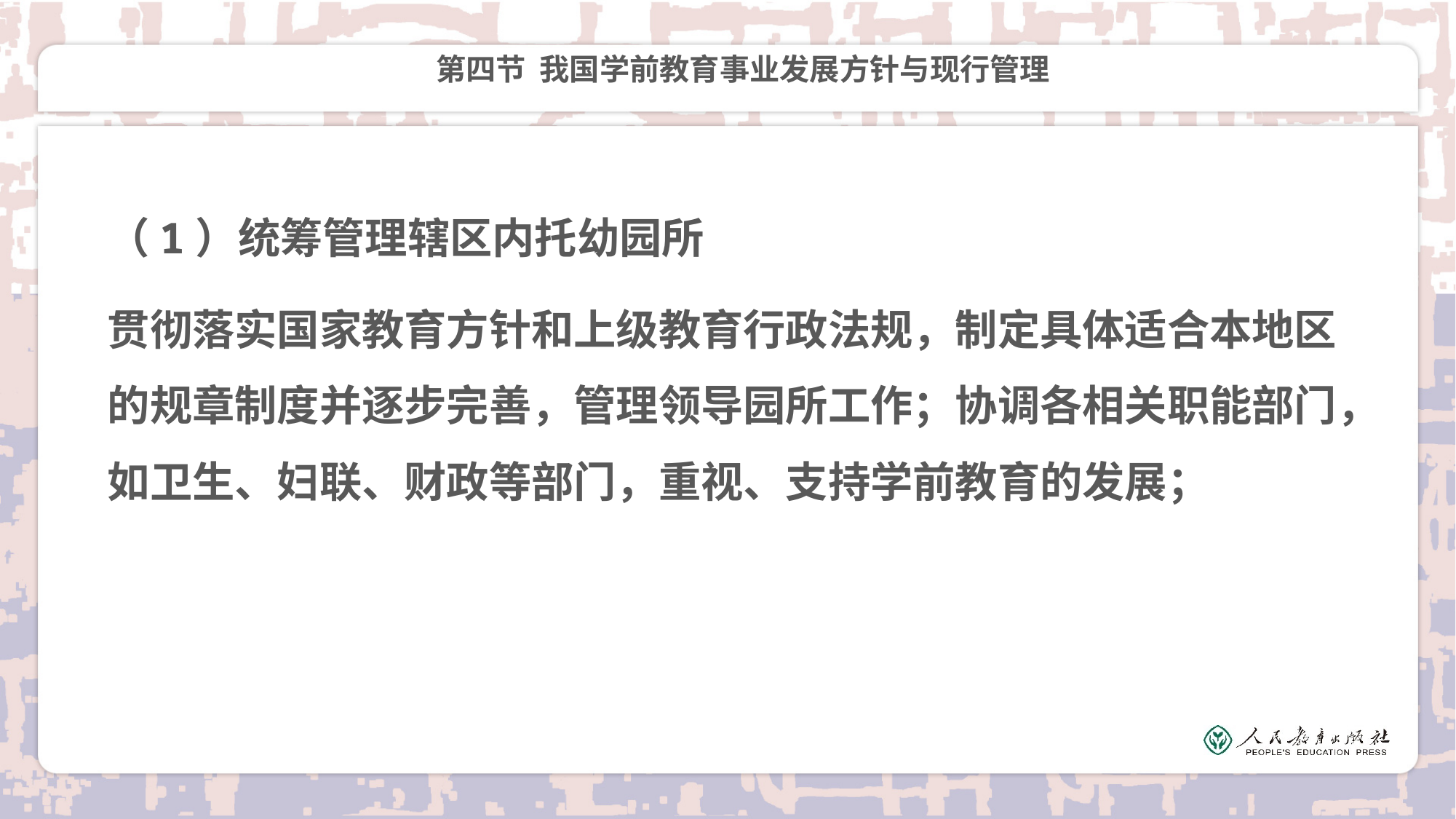

# 第四节  我国学前教育事业发展方针与现行管理
（1）统筹管理辖区内托幼园所
贯彻落实国家教育方针和上级教育行政法规，制定具体适合本地区的规章制度并逐步完善，管理领导园所工作；协调各相关职能部门，如卫生、妇联、财政等部门，重视、支持学前教育的发展；